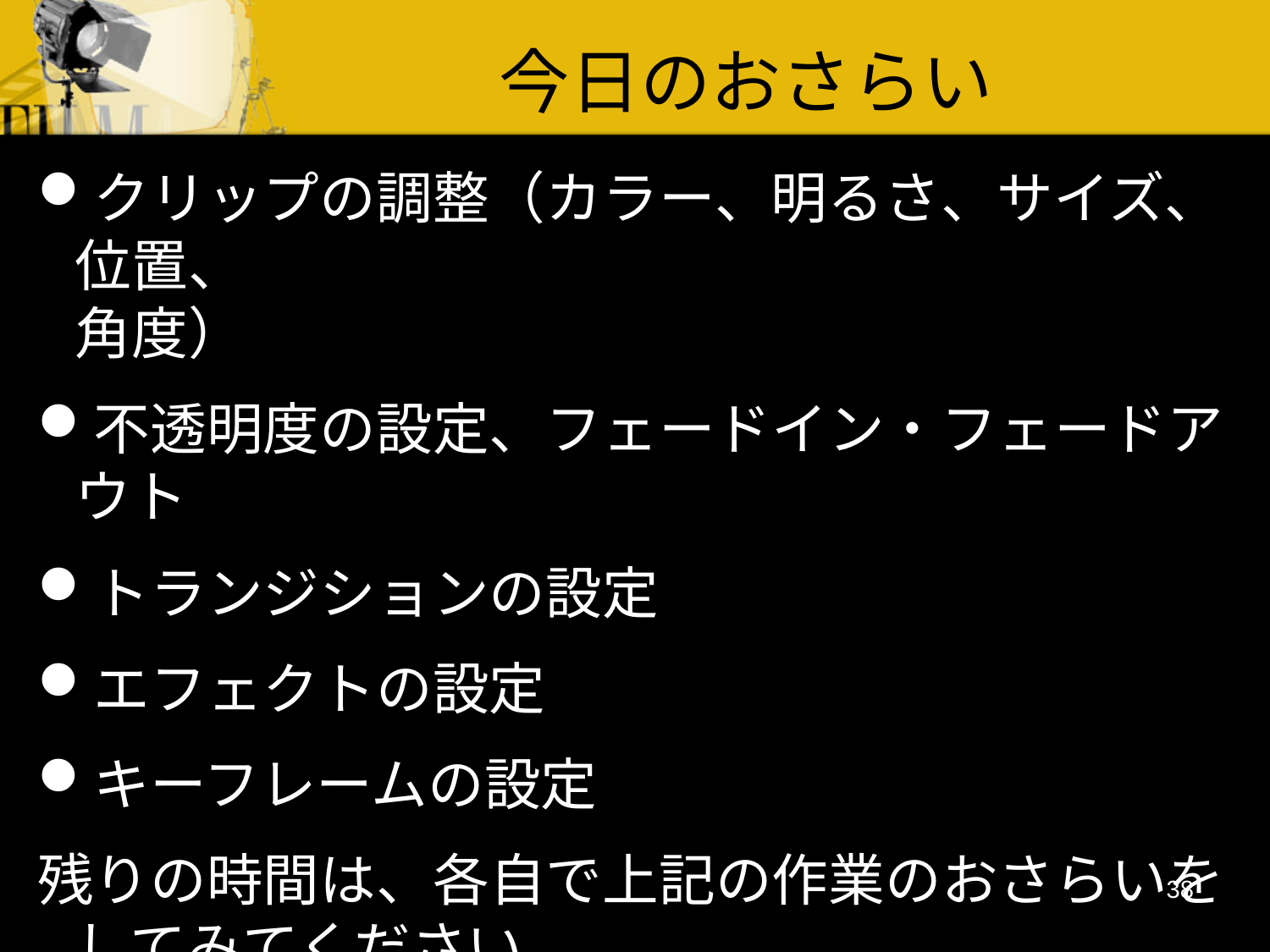

今日のおさらい
クリップの調整（カラー、明るさ、サイズ、位置、
角度）
不透明度の設定、フェードイン・フェードアウト
トランジションの設定
エフェクトの設定
キーフレームの設定
残りの時間は、各自で上記の作業のおさらいを
してみてください。
38